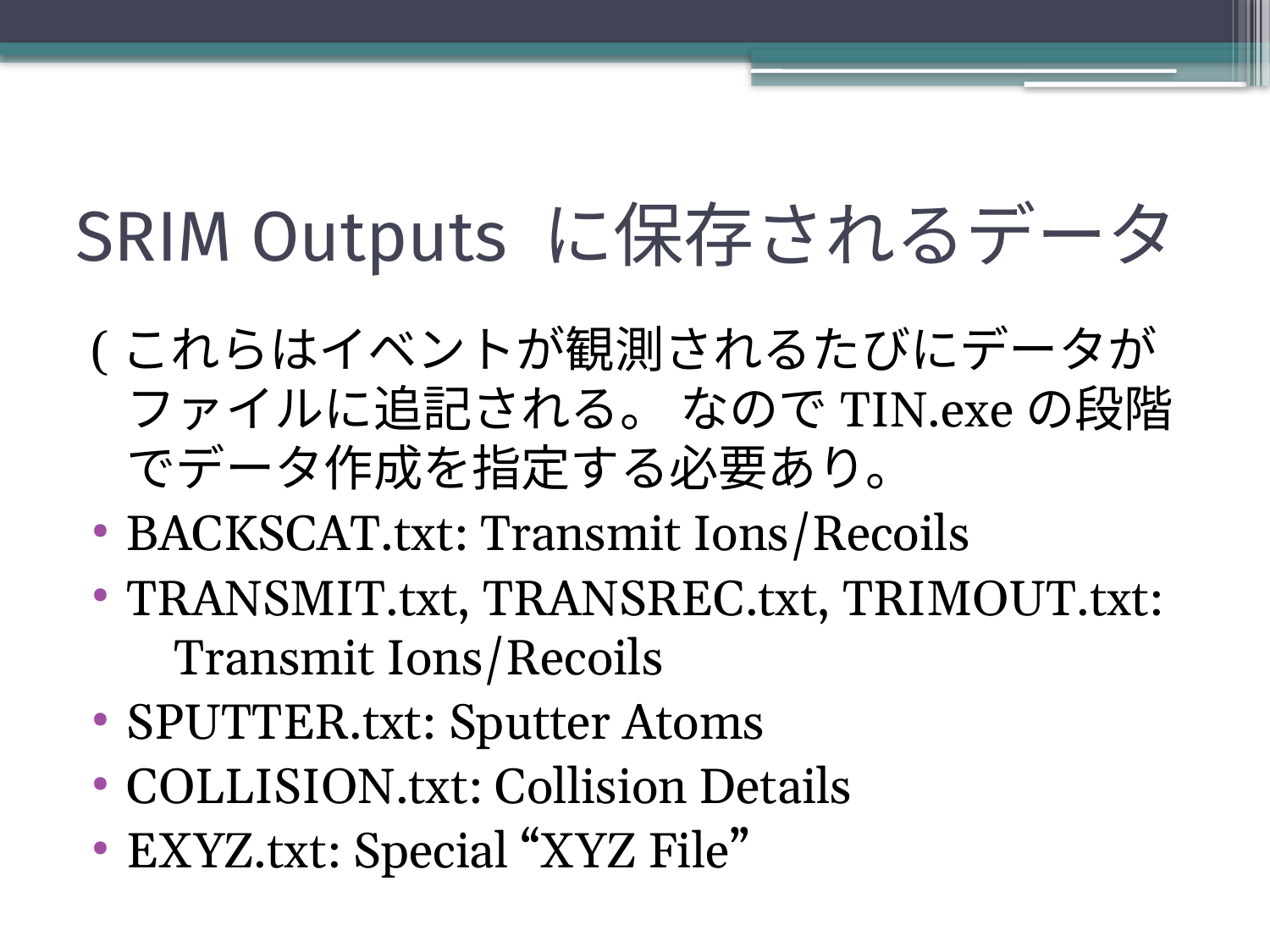

# SRIM Outputs に保存されるデータ
(これらはイベントが観測されるたびにデータがファイルに追記される。 なのでTIN.exeの段階でデータ作成を指定する必要あり。
BACKSCAT.txt: Transmit Ions/Recoils
TRANSMIT.txt, TRANSREC.txt, TRIMOUT.txt:
    Transmit Ions/Recoils
SPUTTER.txt: Sputter Atoms
COLLISION.txt: Collision Details
EXYZ.txt: Special “XYZ File”